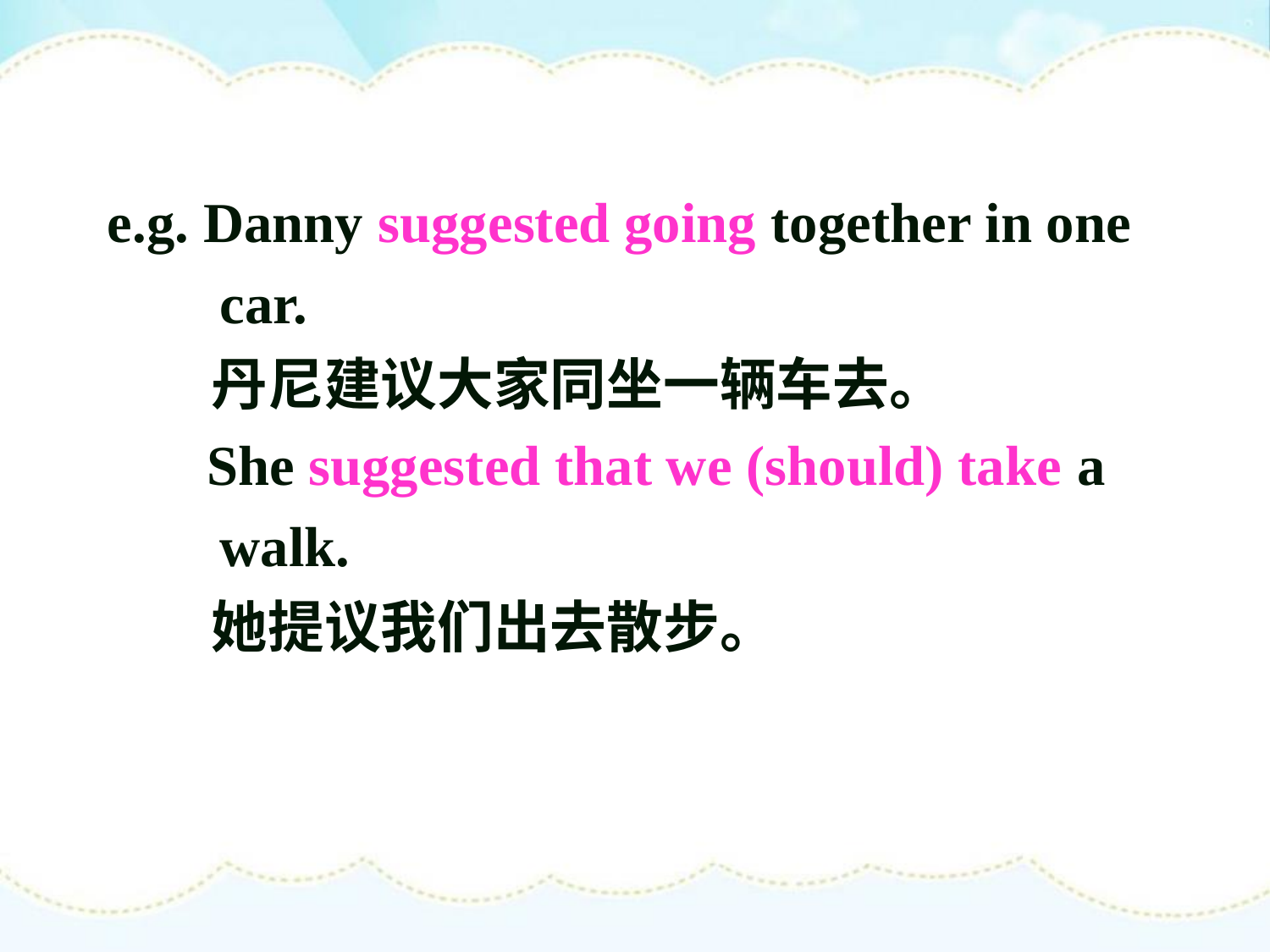

e.g. Danny suggested going together in one car.
       丹尼建议大家同坐一辆车去。
       She suggested that we (should) take a walk.
       她提议我们出去散步。